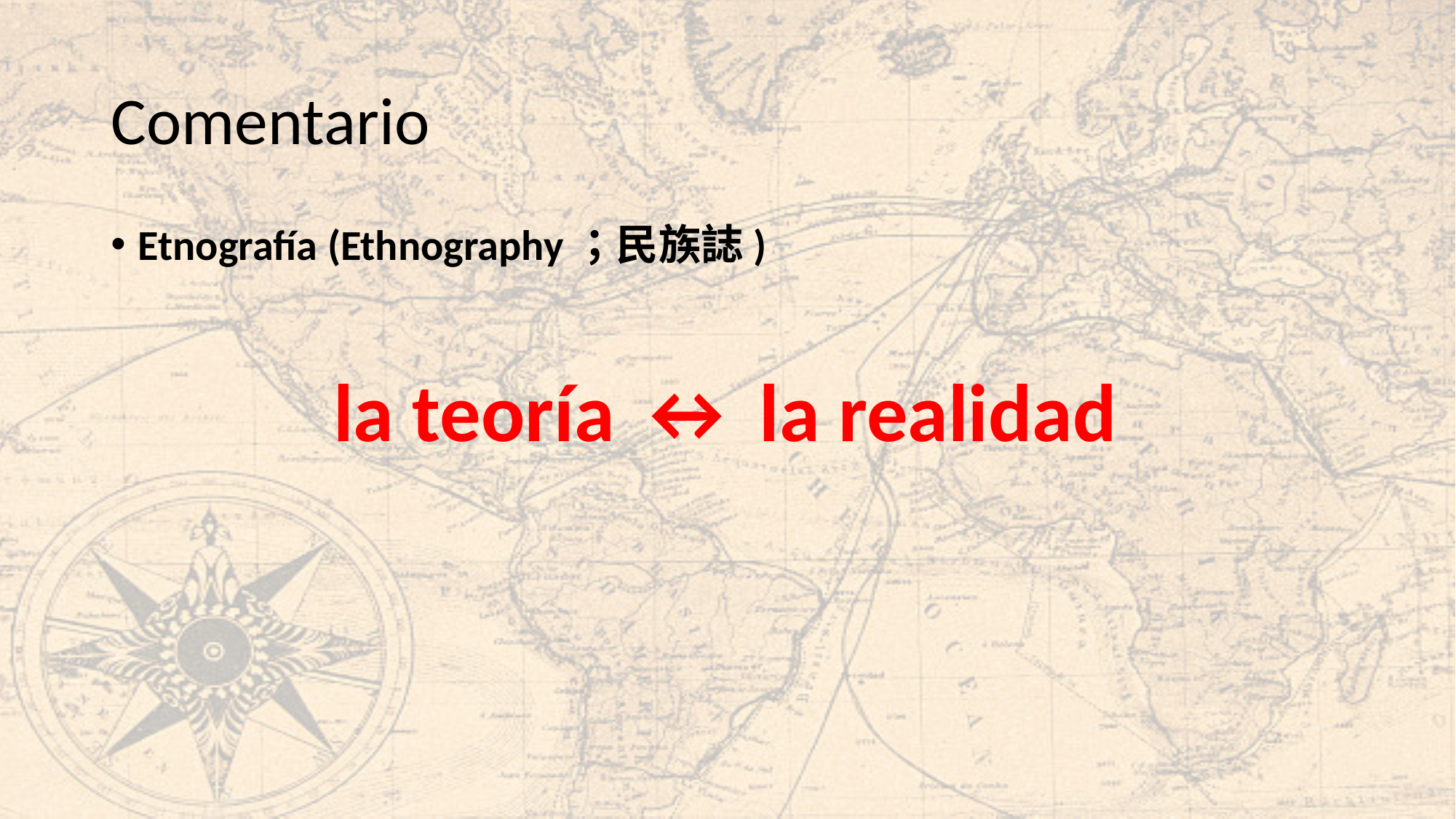

# Comentario
Etnografía (Ethnography；民族誌)

la teoría ↔ la realidad